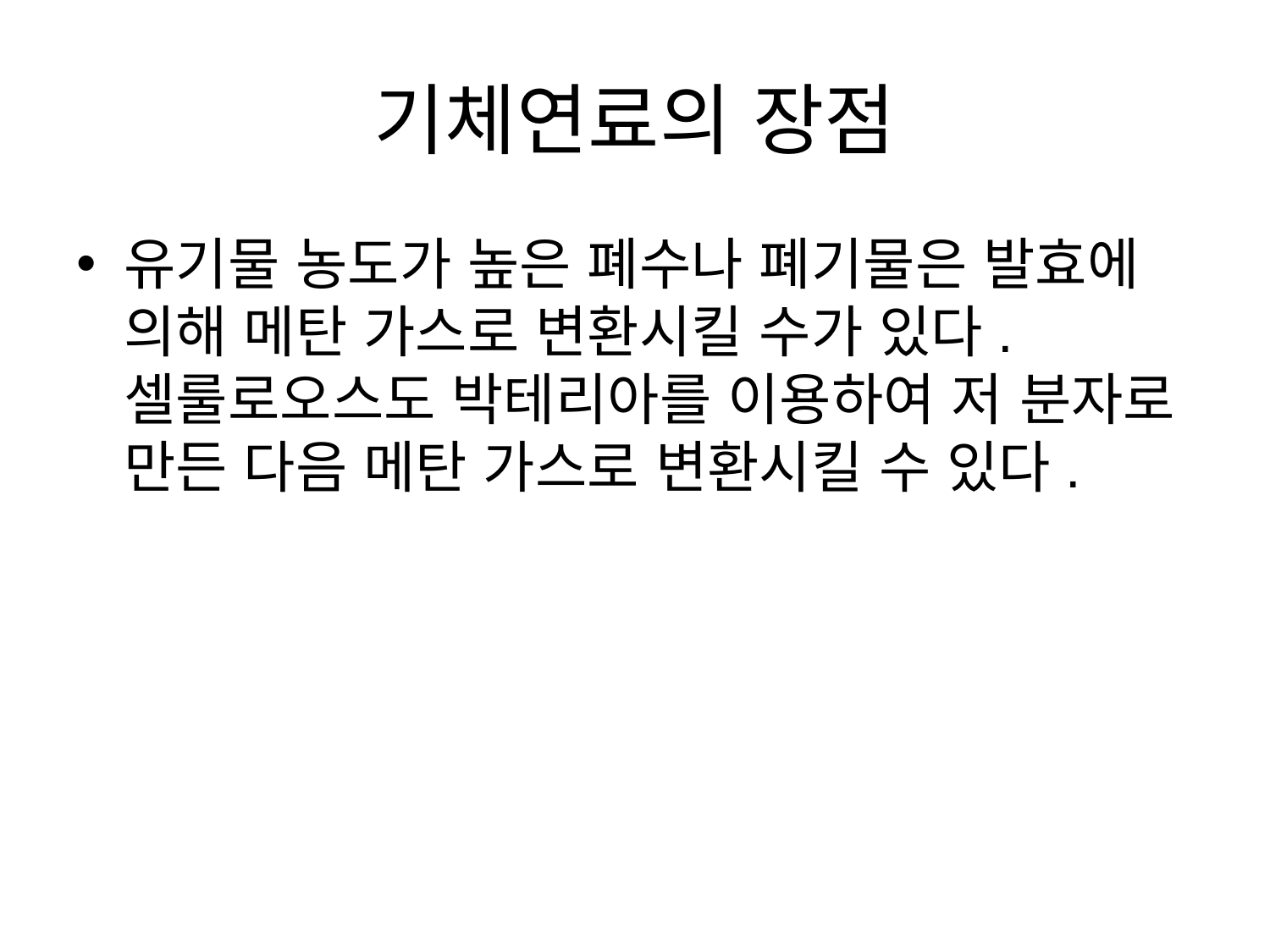

# 기체연료의 장점
유기물 농도가 높은 폐수나 폐기물은 발효에 의해 메탄 가스로 변환시킬 수가 있다.
셀룰로오스도 박테리아를 이용하여 저 분자로 만든 다음 메탄 가스로 변환시킬 수 있다.